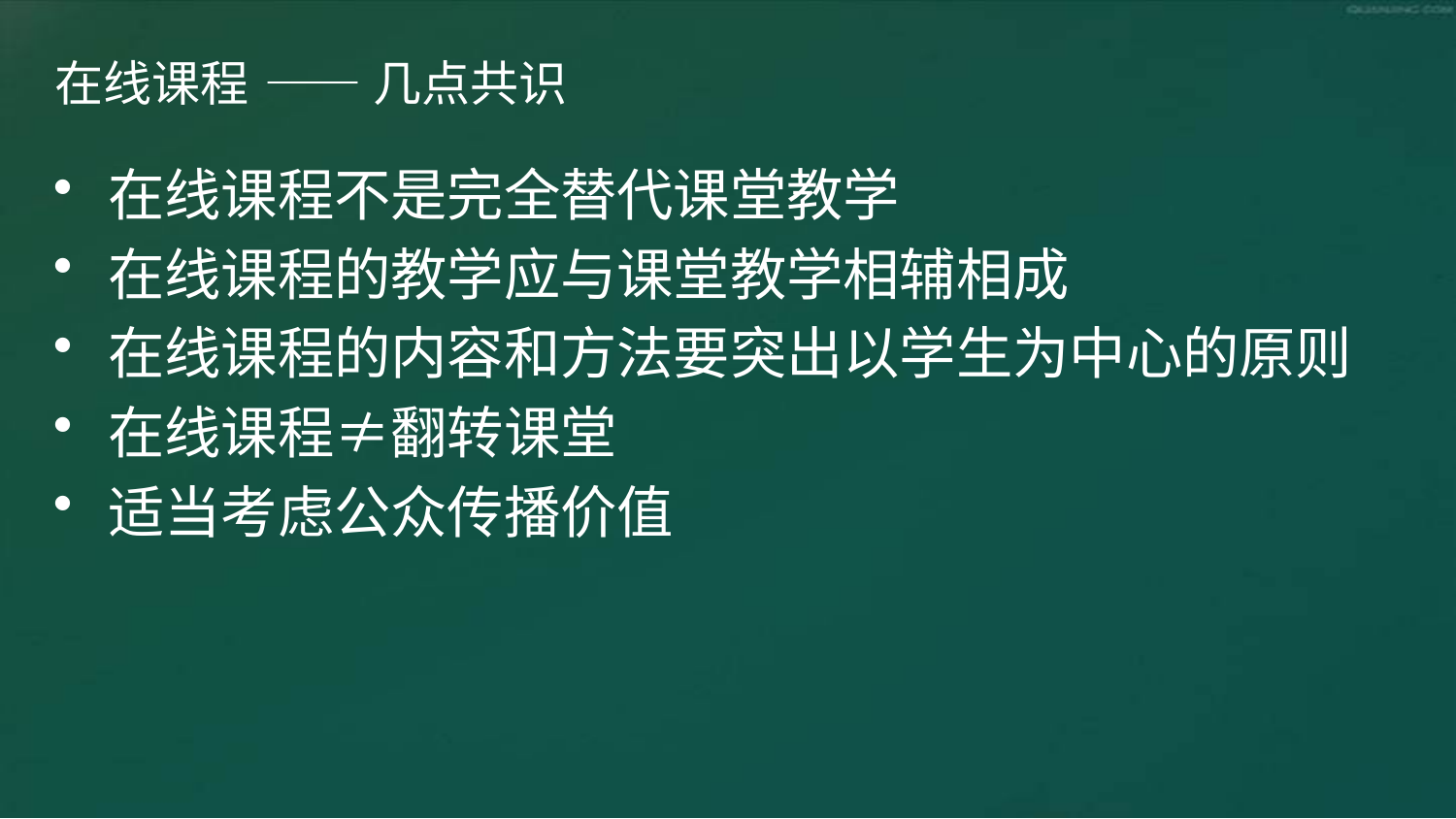

# 在线课程 —— 几点共识
在线课程不是完全替代课堂教学
在线课程的教学应与课堂教学相辅相成
在线课程的内容和方法要突出以学生为中心的原则
在线课程≠翻转课堂
适当考虑公众传播价值